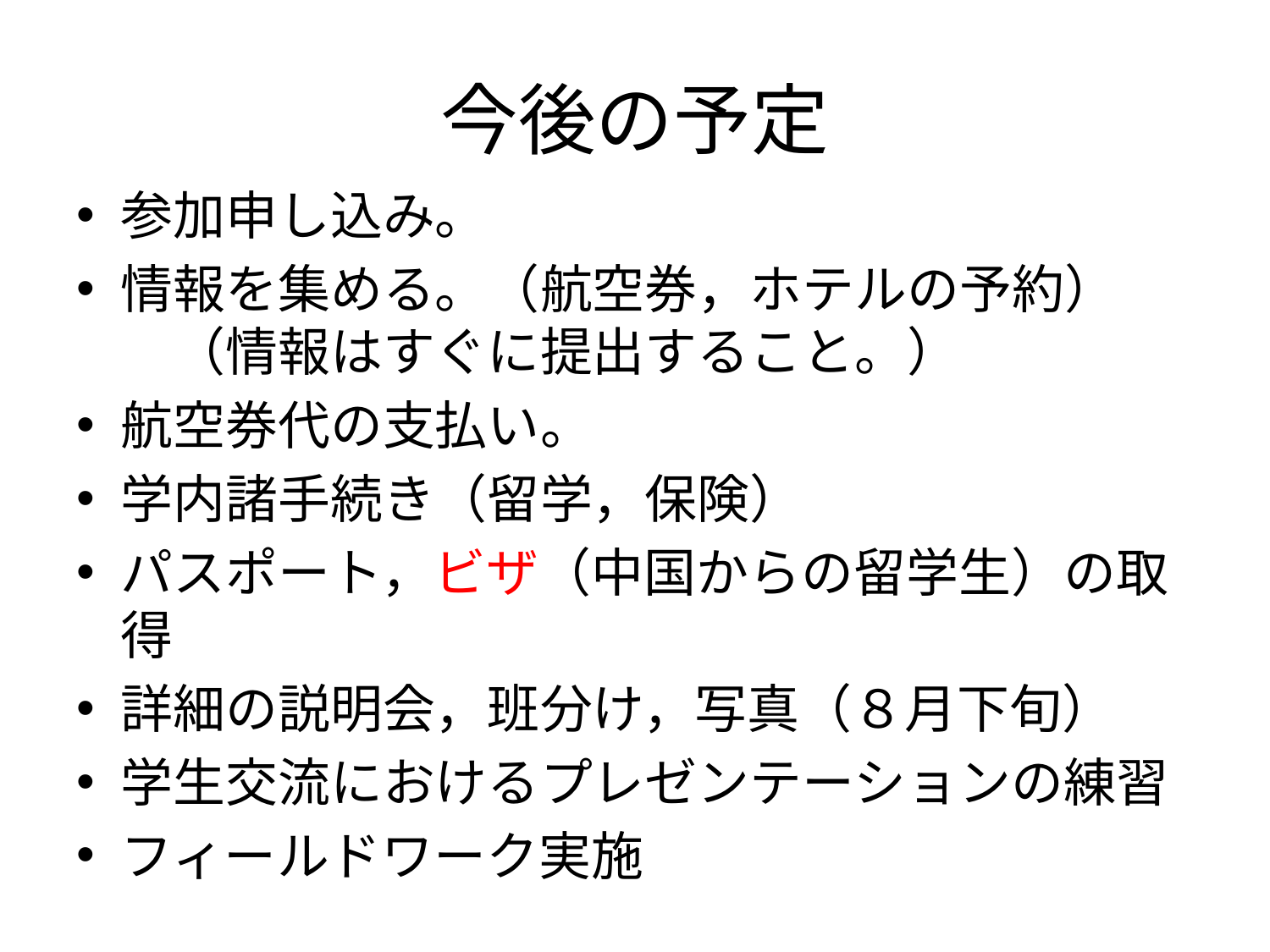

# 今後の予定
参加申し込み。
情報を集める。（航空券，ホテルの予約）
　（情報はすぐに提出すること。）
航空券代の支払い。
学内諸手続き（留学，保険）
パスポート，ビザ（中国からの留学生）の取得
詳細の説明会，班分け，写真（８月下旬）
学生交流におけるプレゼンテーションの練習
フィールドワーク実施